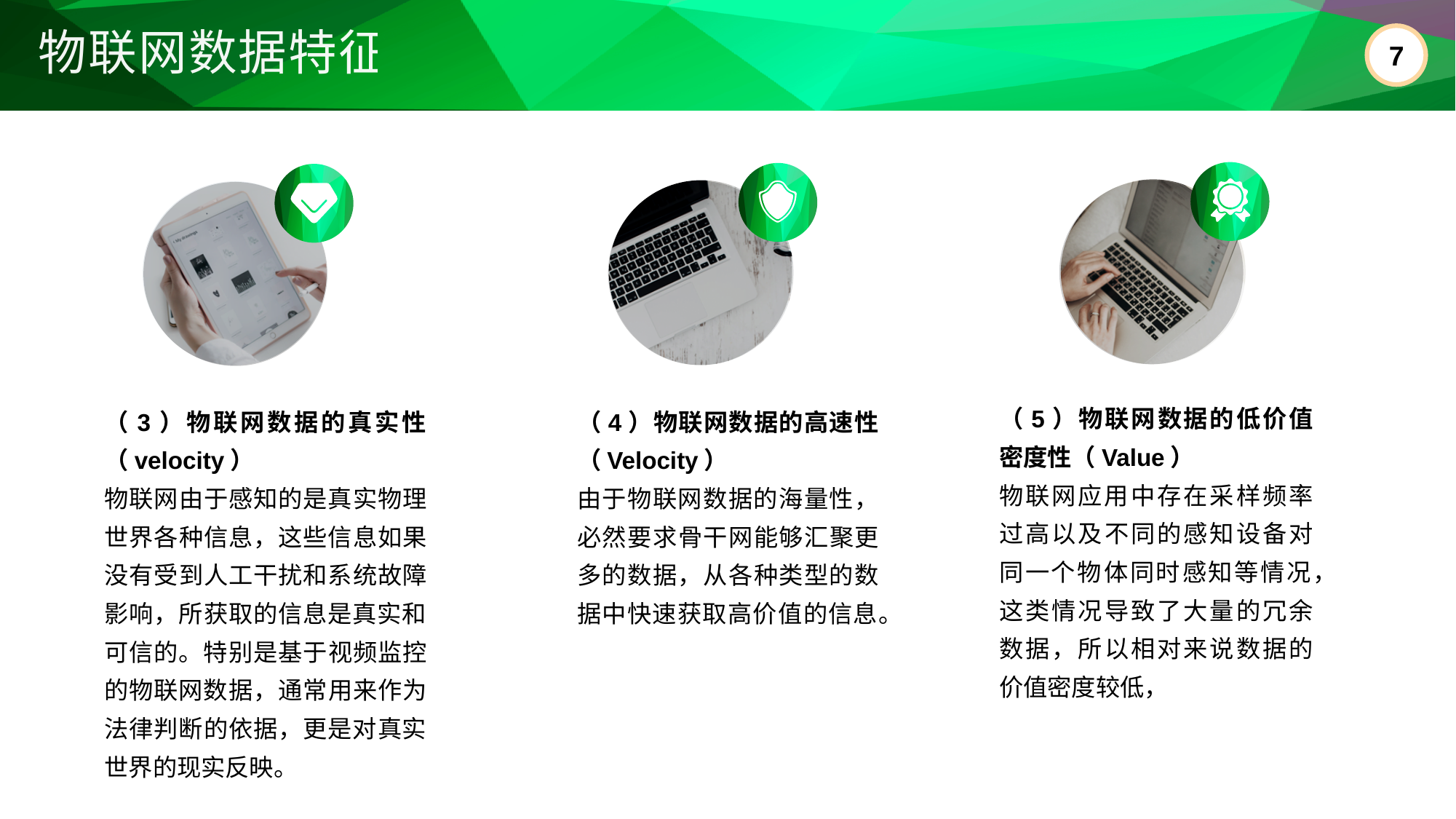

物联网数据特征

（5）物联网数据的低价值密度性（Value）
物联网应用中存在采样频率过高以及不同的感知设备对同一个物体同时感知等情况，这类情况导致了大量的冗余数据，所以相对来说数据的价值密度较低，
（3）物联网数据的真实性（velocity）
物联网由于感知的是真实物理世界各种信息，这些信息如果没有受到人工干扰和系统故障影响，所获取的信息是真实和可信的。特别是基于视频监控的物联网数据，通常用来作为法律判断的依据，更是对真实世界的现实反映。
（4）物联网数据的高速性（Velocity）
由于物联网数据的海量性，必然要求骨干网能够汇聚更多的数据，从各种类型的数据中快速获取高价值的信息。